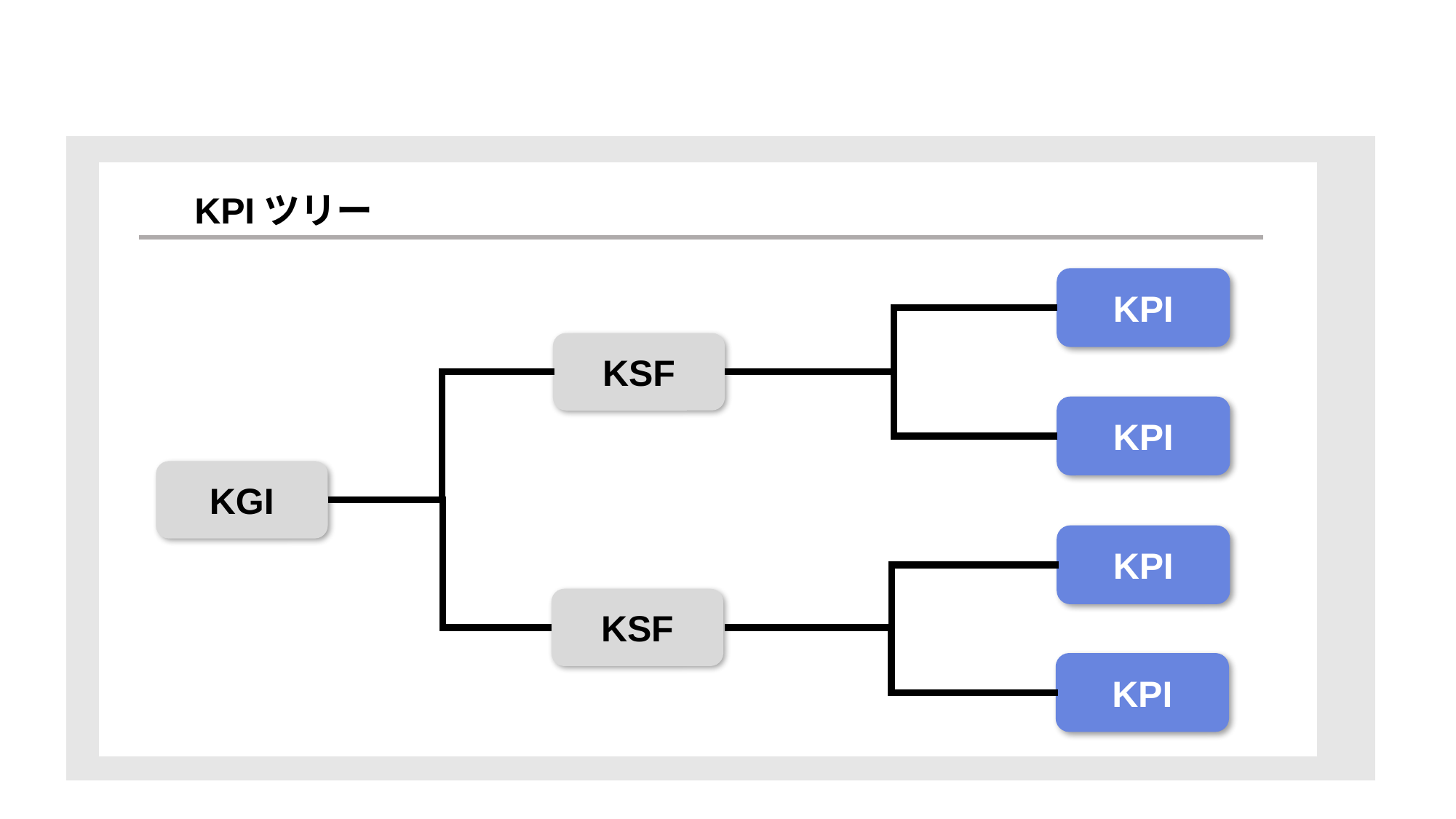

KPIツリー
KPI
KSF
KPI
KGI
KPI
KSF
KPI